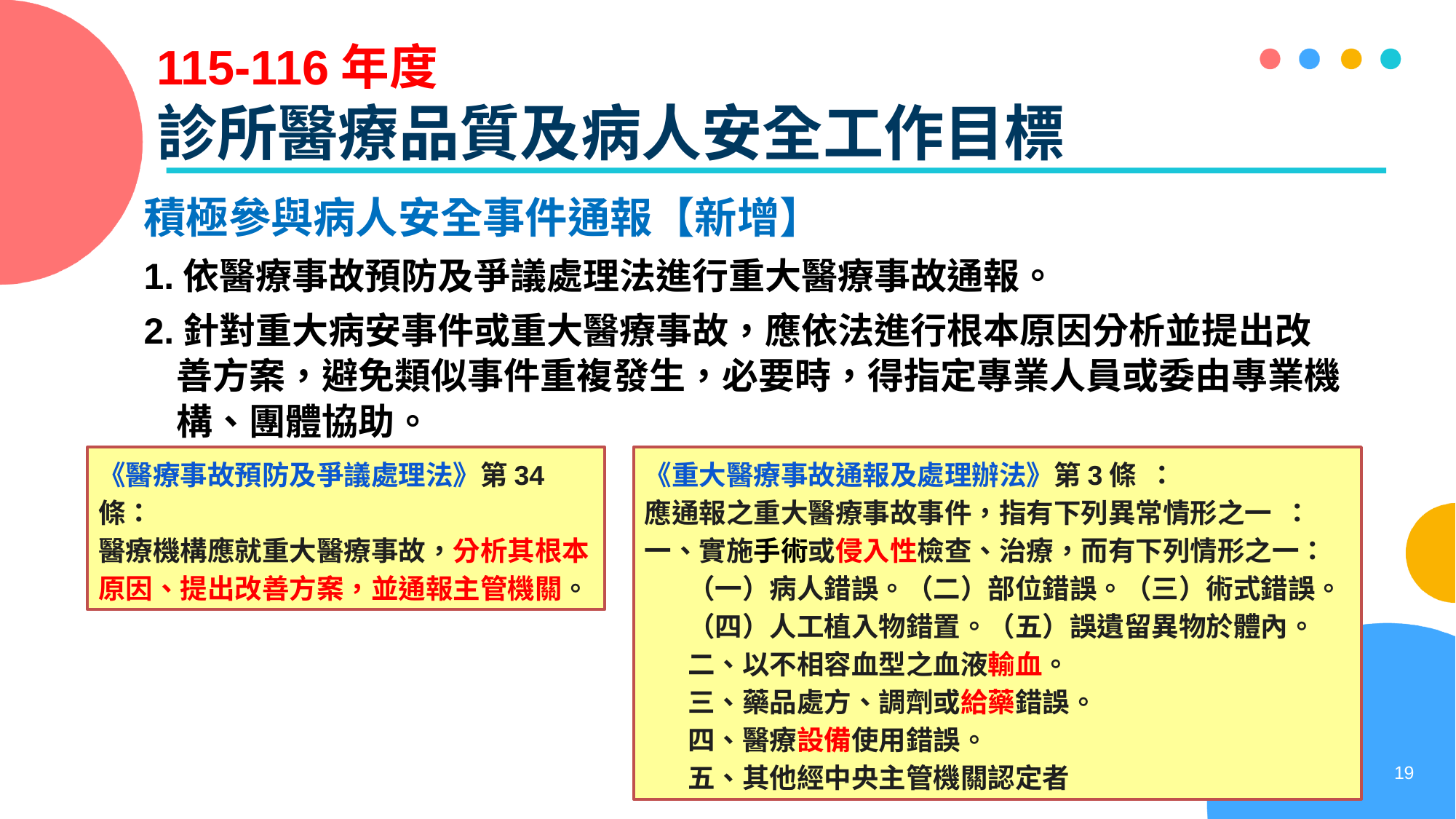

# 115-116年度 診所醫療品質及病人安全工作目標
積極參與病人安全事件通報【新增】
1.依醫療事故預防及爭議處理法進行重大醫療事故通報。
2.針對重大病安事件或重大醫療事故，應依法進行根本原因分析並提出改善方案，避免類似事件重複發生，必要時，得指定專業人員或委由專業機構、團體協助。
《醫療事故預防及爭議處理法》第34條：
醫療機構應就重大醫療事故，分析其根本原因、提出改善方案，並通報主管機關。
《重大醫療事故通報及處理辦法》第3條  ：
應通報之重大醫療事故事件，指有下列異常情形之一  ：
一、實施手術或侵入性檢查、治療，而有下列情形之一：
（一）病人錯誤。（二）部位錯誤。（三）術式錯誤。
（四）人工植入物錯置。（五）誤遺留異物於體內。
二、以不相容血型之血液輸血。
三、藥品處方、調劑或給藥錯誤。
四、醫療設備使用錯誤。
五、其他經中央主管機關認定者
19